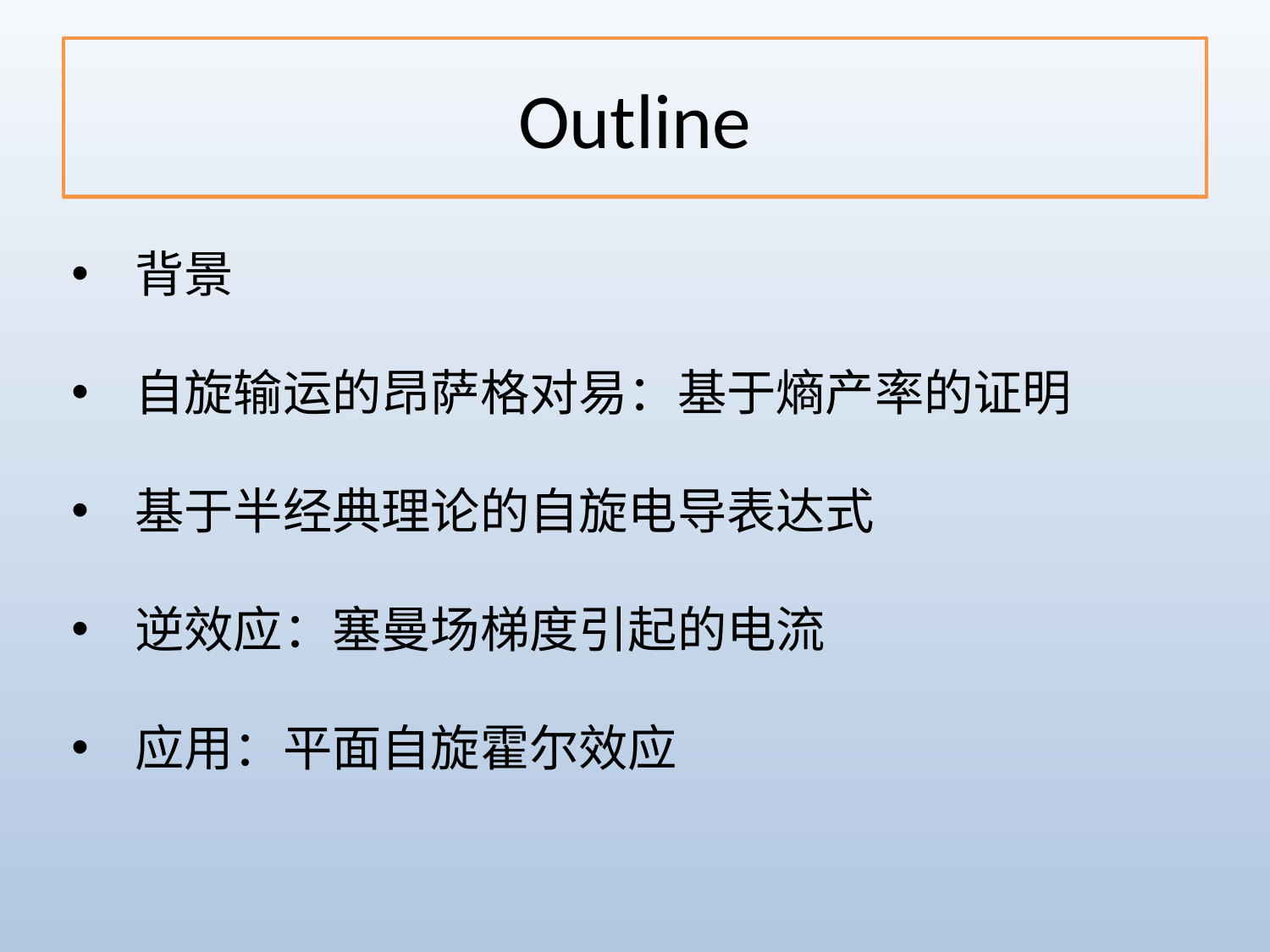

# Outline
背景

自旋输运的昂萨格对易：基于熵产率的证明

基于半经典理论的自旋电导表达式

逆效应：塞曼场梯度引起的电流

应用：平面自旋霍尔效应